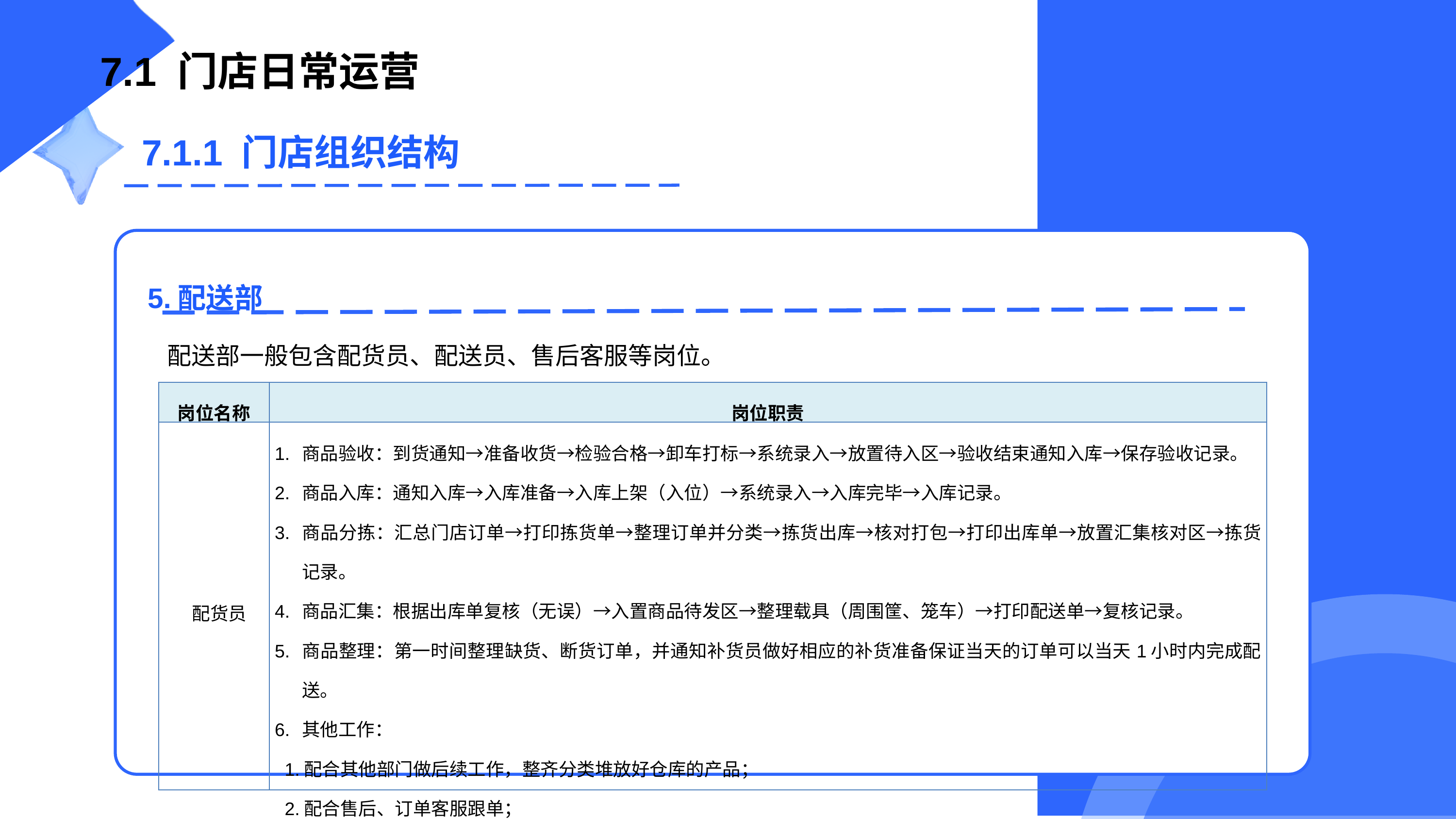

7.1 门店日常运营

7.1.1 门店组织结构

配送部一般包含配货员、配送员、售后客服等岗位。
5.配送部

| 岗位名称 | 岗位职责 |
| --- | --- |
| 配货员 | 商品验收：到货通知→准备收货→检验合格→卸车打标→系统录入→放置待入区→验收结束通知入库→保存验收记录。 商品入库：通知入库→入库准备→入库上架（入位）→系统录入→入库完毕→入库记录。 商品分拣：汇总门店订单→打印拣货单→整理订单并分类→拣货出库→核对打包→打印出库单→放置汇集核对区→拣货记录。 商品汇集：根据出库单复核（无误）→入置商品待发区→整理载具（周围筐、笼车）→打印配送单→复核记录。 商品整理：第一时间整理缺货、断货订单，并通知补货员做好相应的补货准备保证当天的订单可以当天1小时内完成配送。 其他工作： 1.配合其他部门做后续工作，整齐分类堆放好仓库的产品； 2.配合售后、订单客服跟单； 3.空闲配合打包整理货架。 |